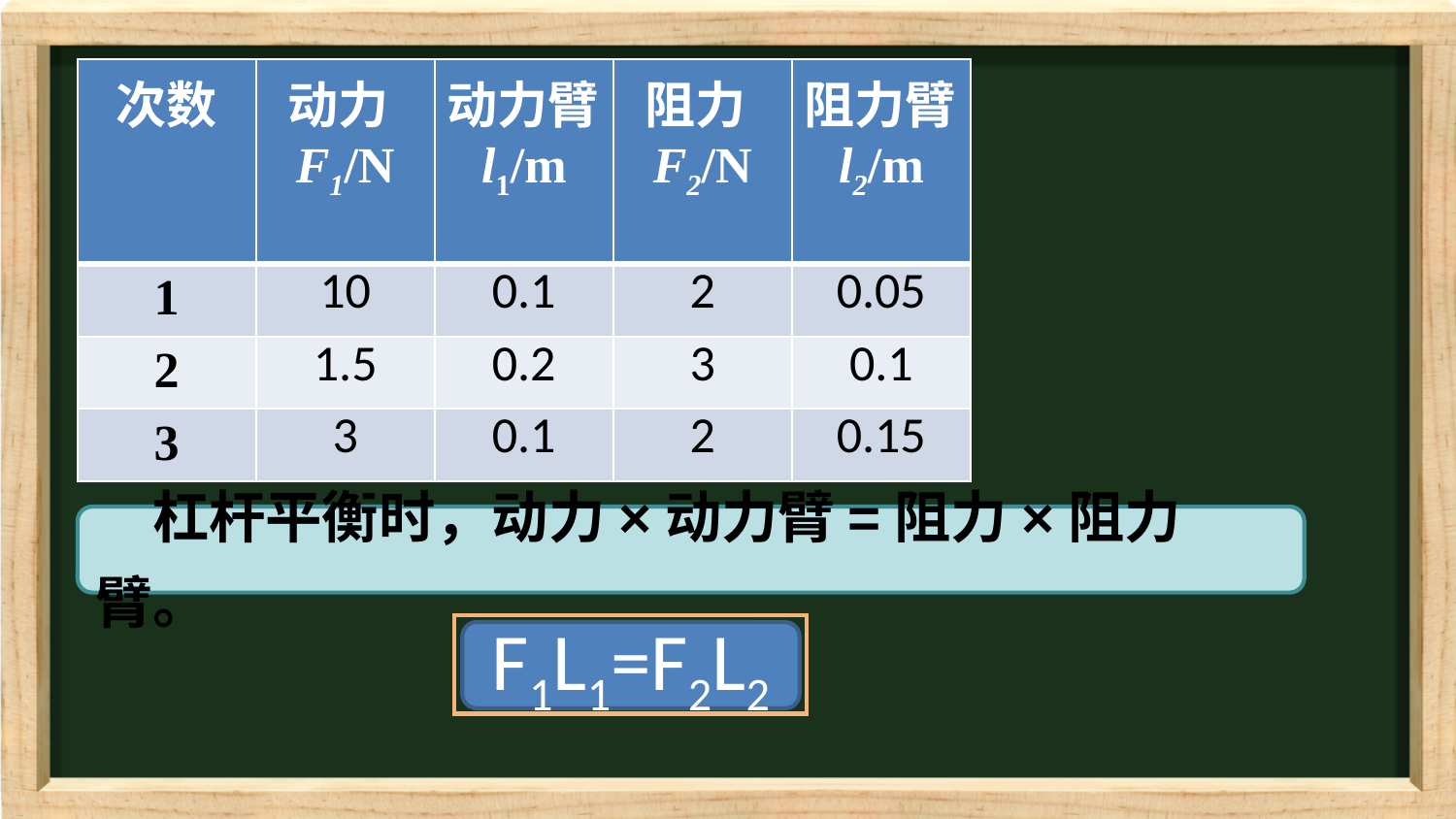

| 次数 | 动力F1/N | 动力臂l1/m | 阻力F2/N | 阻力臂l2/m |
| --- | --- | --- | --- | --- |
| 1 | 10 | 0.1 | 2 | 0.05 |
| 2 | 1.5 | 0.2 | 3 | 0.1 |
| 3 | 3 | 0.1 | 2 | 0.15 |
　杠杆平衡时，动力×动力臂=阻力×阻力臂。

F1L1=F2L2